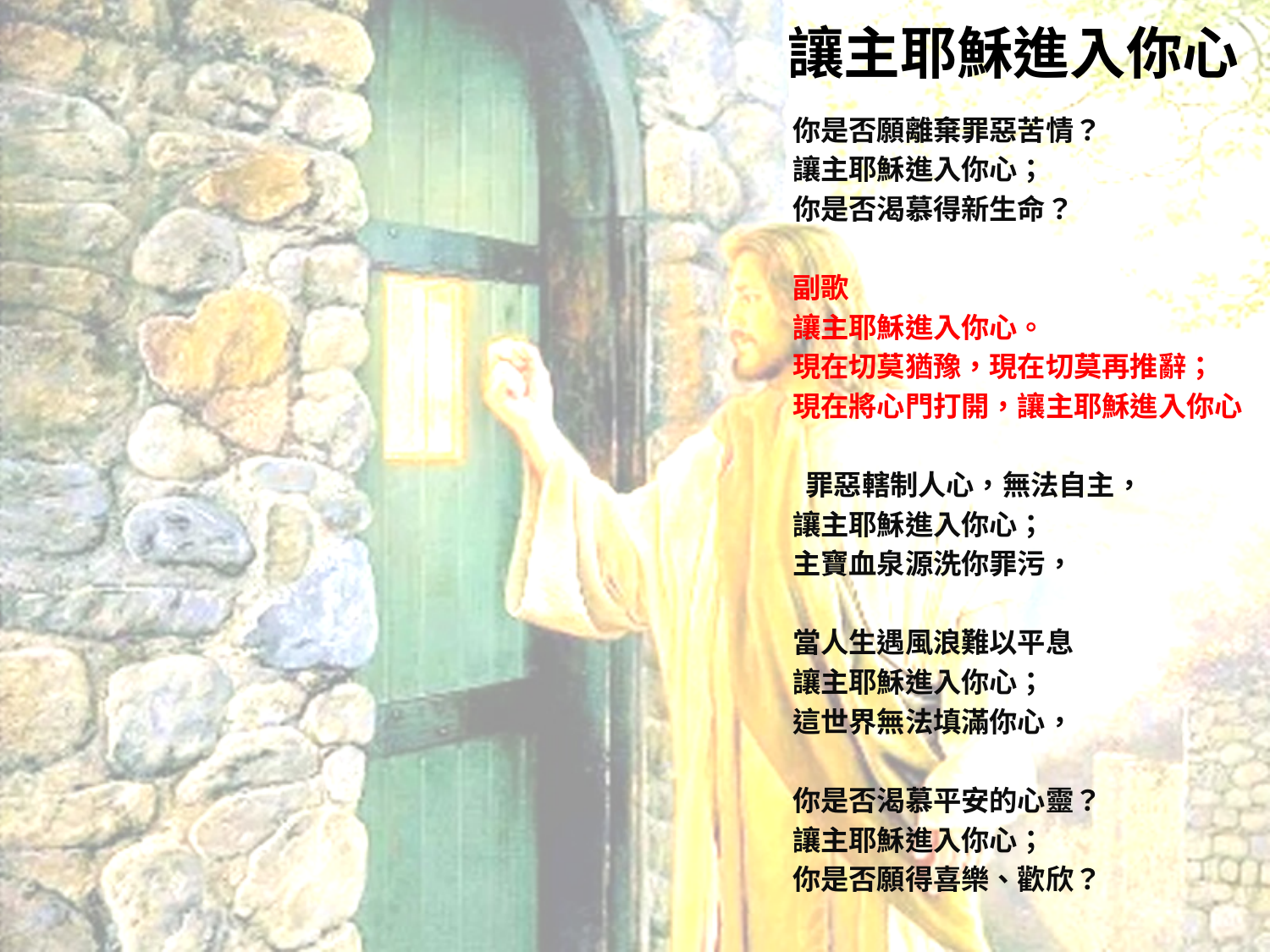

# 讓主耶穌進入你心
你是否願離棄罪惡苦情？
讓主耶穌進入你心；
你是否渴慕得新生命？

副歌
讓主耶穌進入你心。
現在切莫猶豫，現在切莫再推辭；
現在將心門打開，讓主耶穌進入你心

 罪惡轄制人心，無法自主，
讓主耶穌進入你心；
主寶血泉源洗你罪污，

當人生遇風浪難以平息
讓主耶穌進入你心；
這世界無法填滿你心，

你是否渴慕平安的心靈？
讓主耶穌進入你心；
你是否願得喜樂、歡欣？